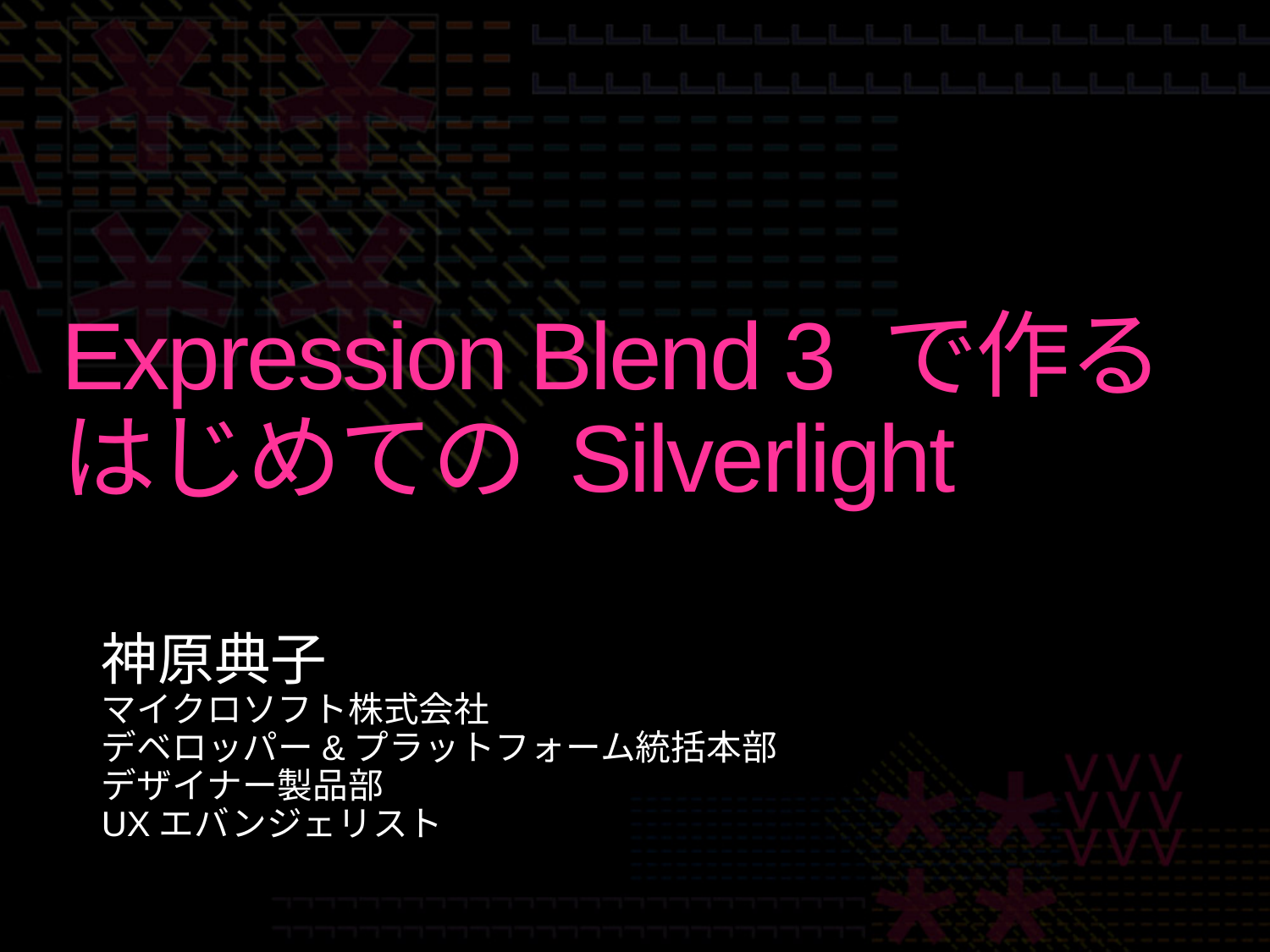

# Expression Blend 3 で作る はじめての Silverlight
神原典子
マイクロソフト株式会社
デベロッパー&プラットフォーム統括本部
デザイナー製品部
UXエバンジェリスト